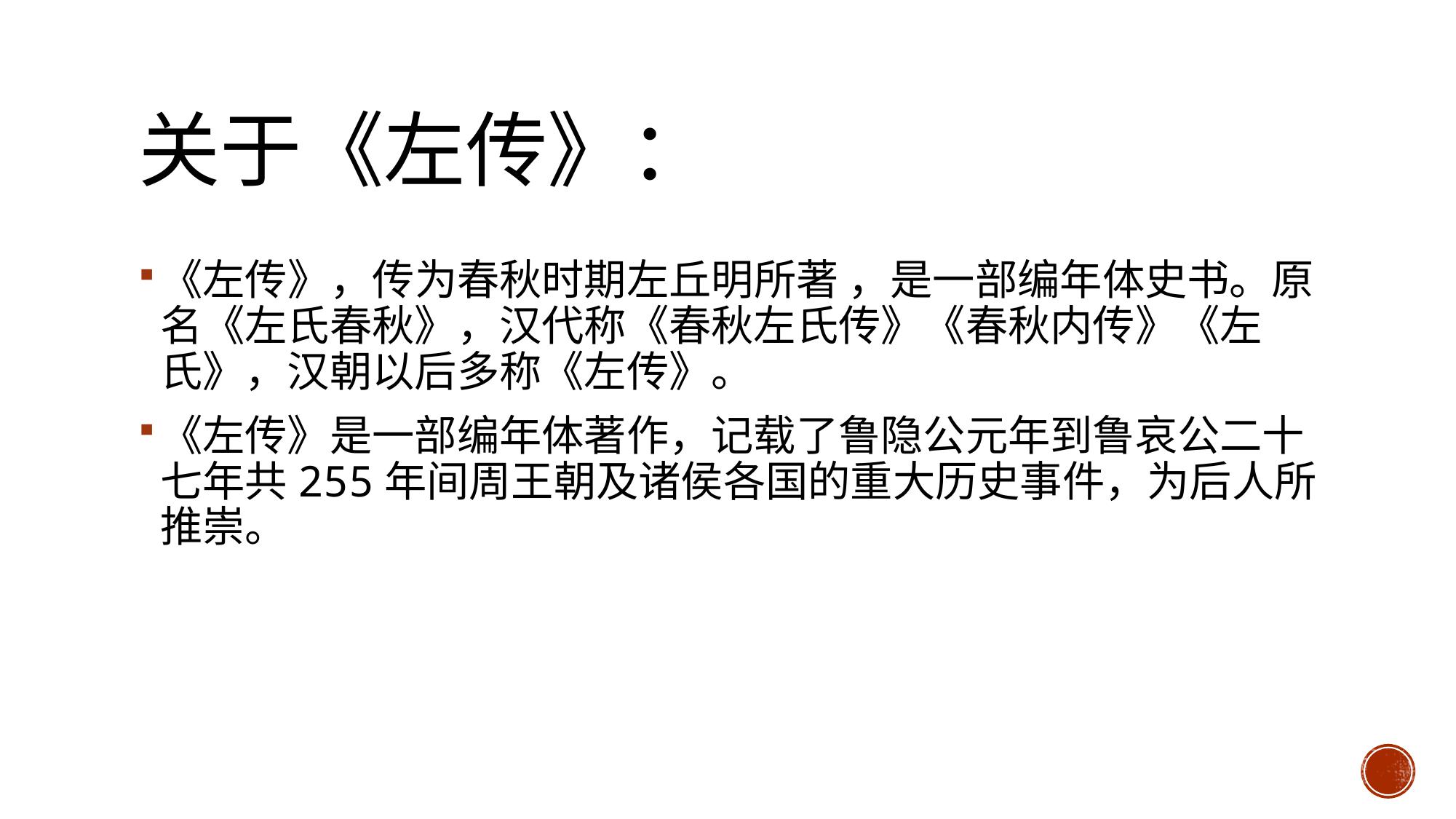

# 关于《左传》：
《左传》，传为春秋时期左丘明所著 ，是一部编年体史书。原名《左氏春秋》，汉代称《春秋左氏传》《春秋内传》《左氏》，汉朝以后多称《左传》。
《左传》是一部编年体著作，记载了鲁隐公元年到鲁哀公二十七年共255年间周王朝及诸侯各国的重大历史事件，为后人所推崇。